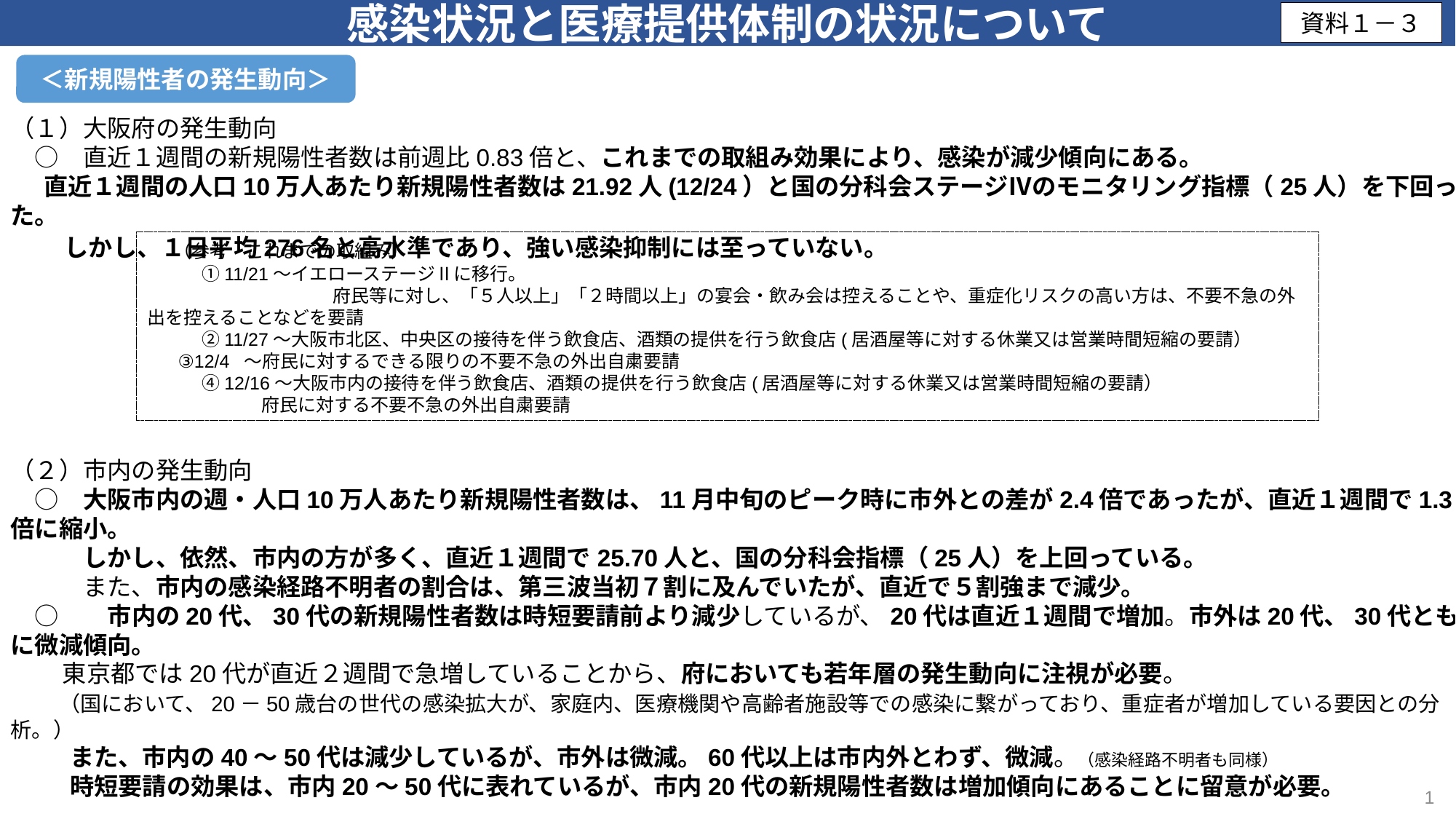

感染状況と医療提供体制の状況について
資料１－３
＜新規陽性者の発生動向＞

（１）大阪府の発生動向
　○　直近１週間の新規陽性者数は前週比0.83倍と、これまでの取組み効果により、感染が減少傾向にある。
     直近１週間の人口10万人あたり新規陽性者数は21.92人(12/24）と国の分科会ステージⅣのモニタリング指標（25人）を下回った。
　　 しかし、１日平均276名と高水準であり、強い感染抑制には至っていない。

（２）市内の発生動向
　○　大阪市内の週・人口10万人あたり新規陽性者数は、11月中旬のピーク時に市外との差が2.4倍であったが、直近１週間で1.3倍に縮小。
　　　しかし、依然、市内の方が多く、直近１週間で25.70人と、国の分科会指標（25人）を上回っている。
　　　また、市内の感染経路不明者の割合は、第三波当初７割に及んでいたが、直近で５割強まで減少。
　○　　市内の20代、30代の新規陽性者数は時短要請前より減少しているが、20代は直近１週間で増加。市外は20代、30代ともに微減傾向。
    　東京都では20代が直近２週間で急増していることから、府においても若年層の発生動向に注視が必要。
　　（国において、20－50歳台の世代の感染拡大が、家庭内、医療機関や高齢者施設等での感染に繋がっており、重症者が増加している要因との分析。）
　　  また、市内の40～50代は減少しているが、市外は微減。60代以上は市内外とわず、微減。（感染経路不明者も同様）
　　  時短要請の効果は、市内20～50代に表れているが、市内20代の新規陽性者数は増加傾向にあることに留意が必要。

（３）夜の街関連の発生動向
　○　　新規陽性者に占める夜の街の関係者及び滞在者の割合は、上記取組みの効果により、特に市内で徐々に減少。
　 （参考　これまでの取組み）
　　　①11/21～イエローステージⅡに移行。
　　　　　　　　　　 府民等に対し、「５人以上」「２時間以上」の宴会・飲み会は控えることや、重症化リスクの高い方は、不要不急の外出を控えることなどを要請
　　　②11/27～大阪市北区、中央区の接待を伴う飲食店、酒類の提供を行う飲食店(居酒屋等に対する休業又は営業時間短縮の要請）
      ③12/4  ～府民に対するできる限りの不要不急の外出自粛要請
　　　④12/16～大阪市内の接待を伴う飲食店、酒類の提供を行う飲食店(居酒屋等に対する休業又は営業時間短縮の要請）
　　　               府民に対する不要不急の外出自粛要請
1